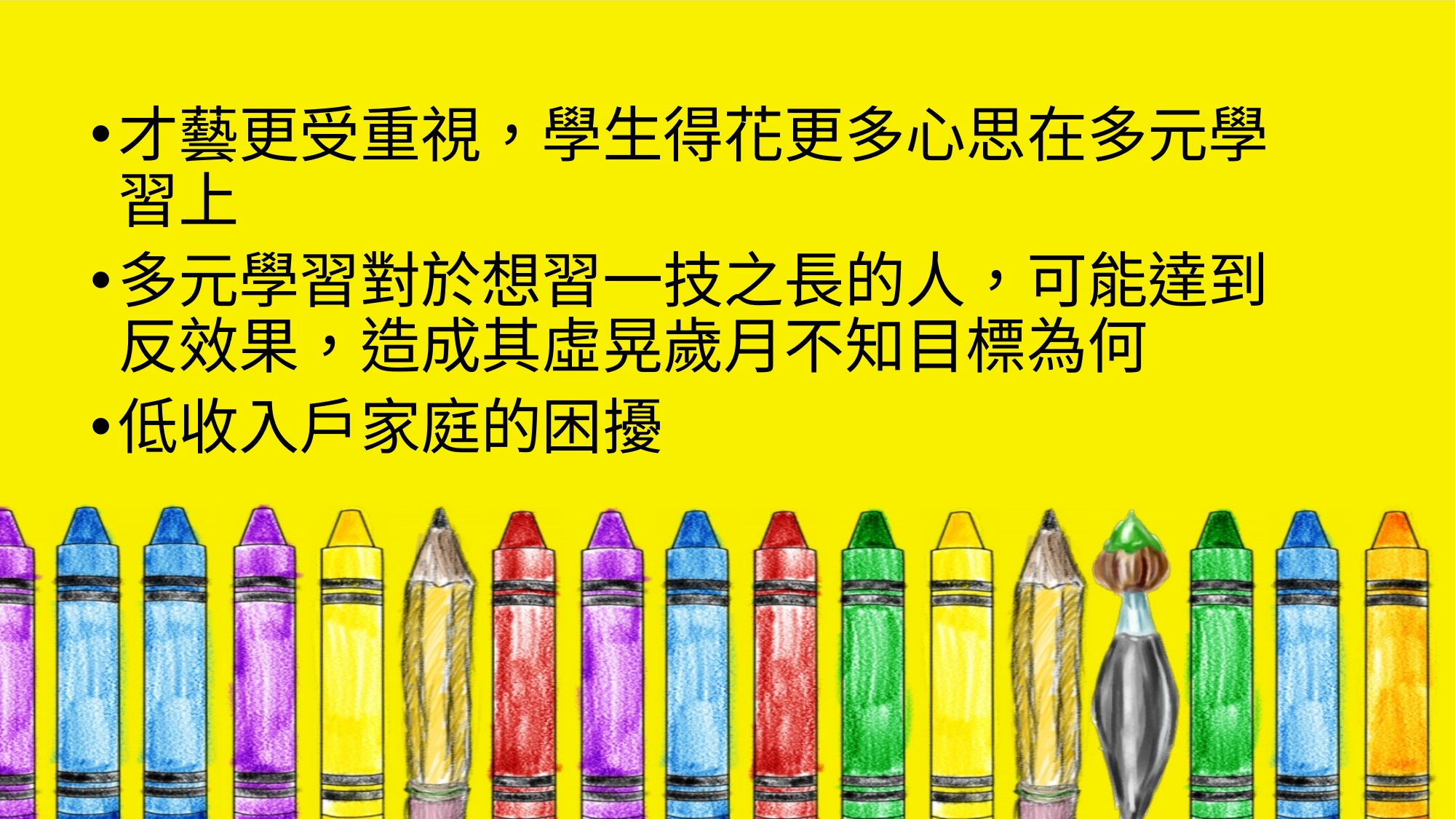

才藝更受重視，學生得花更多心思在多元學習上
多元學習對於想習一技之長的人，可能達到反效果，造成其虛晃歲月不知目標為何
低收入戶家庭的困擾